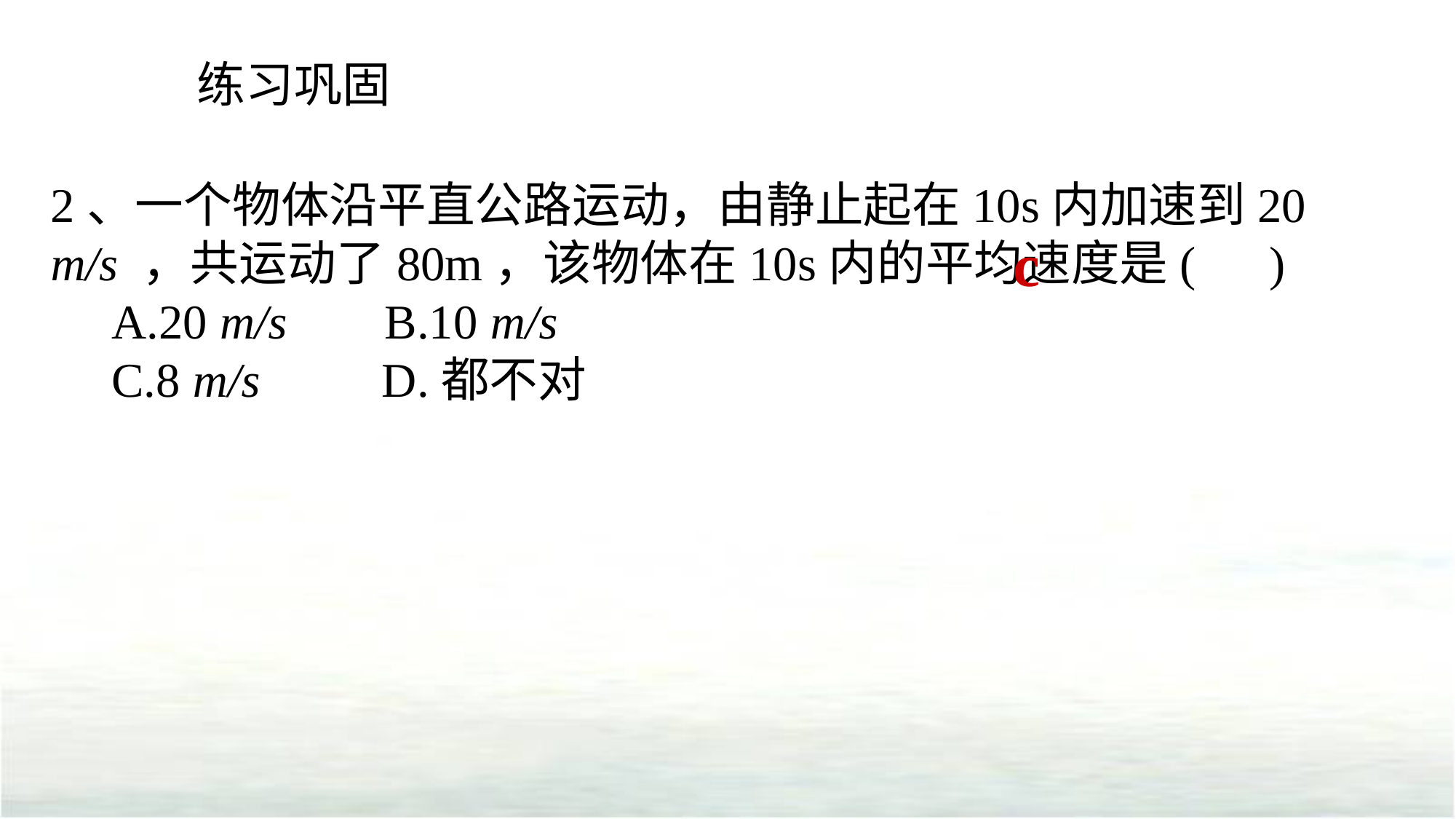

练习巩固
2、一个物体沿平直公路运动，由静止起在10s内加速到20 m/s ，共运动了80m，该物体在10s内的平均速度是(      )
     A.20 m/s        B.10 m/s
     C.8 m/s          D.都不对
c